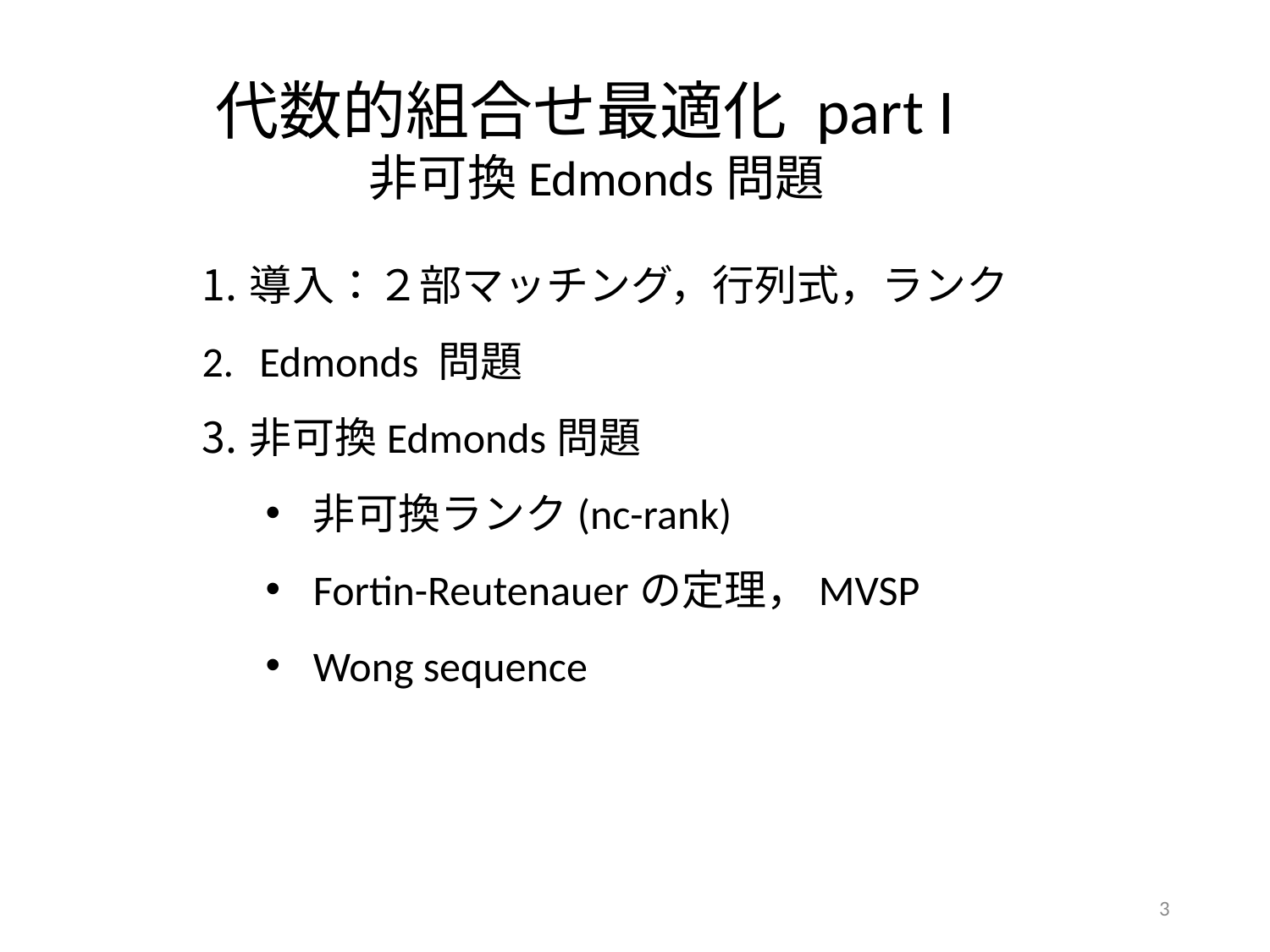

代数的組合せ最適化 part I
 非可換Edmonds問題
導入：２部マッチング，行列式，ランク
 Edmonds 問題
非可換Edmonds問題
非可換ランク(nc-rank)
Fortin-Reutenauerの定理，MVSP
Wong sequence
3